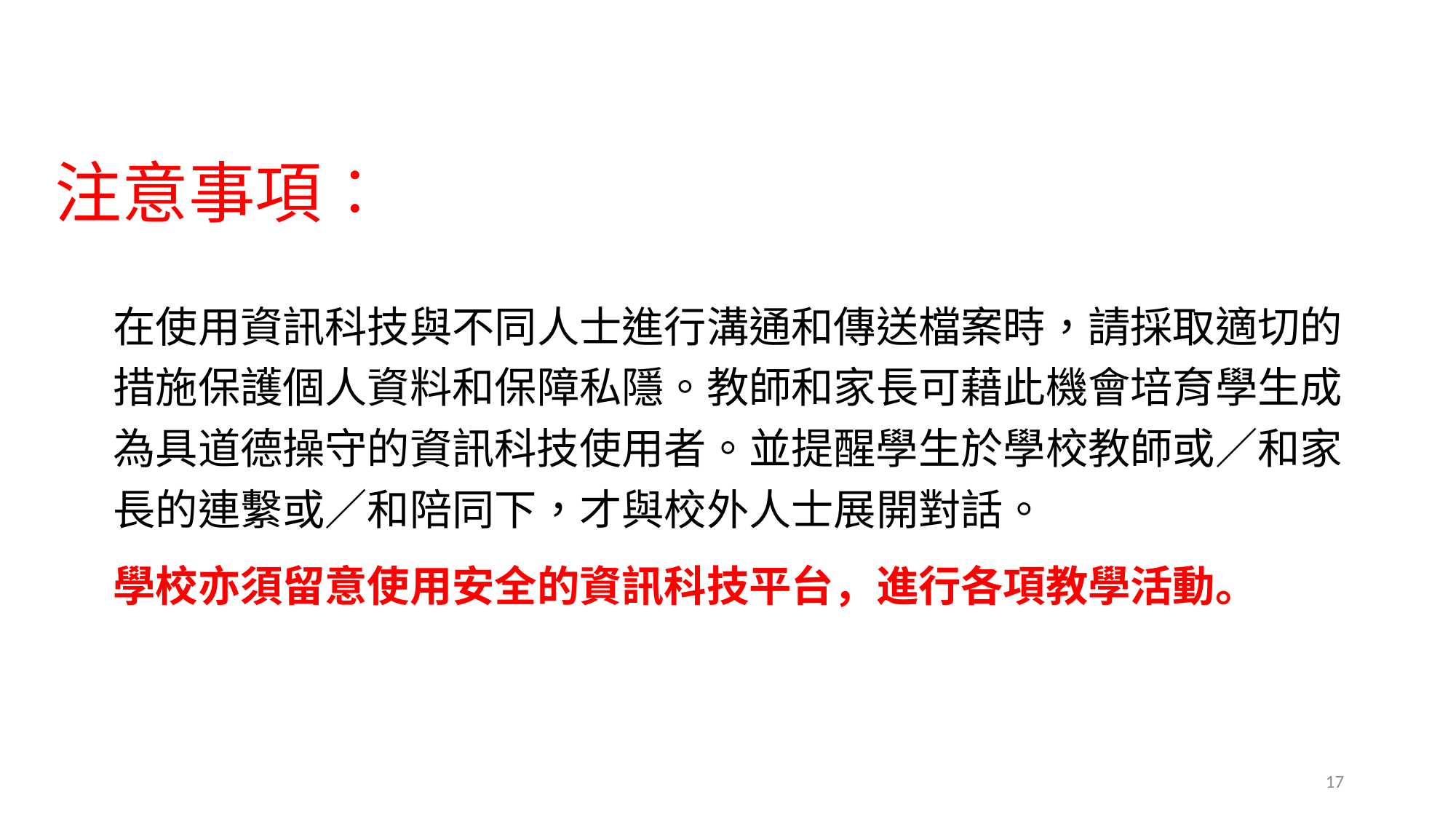

注意事項︰
在使用資訊科技與不同人士進行溝通和傳送檔案時，請採取適切的措施保護個人資料和保障私隱。教師和家長可藉此機會培育學生成為具道德操守的資訊科技使用者。並提醒學生於學校教師或／和家長的連繫或／和陪同下，才與校外人士展開對話。
學校亦須留意使用安全的資訊科技平台，進行各項教學活動。
17